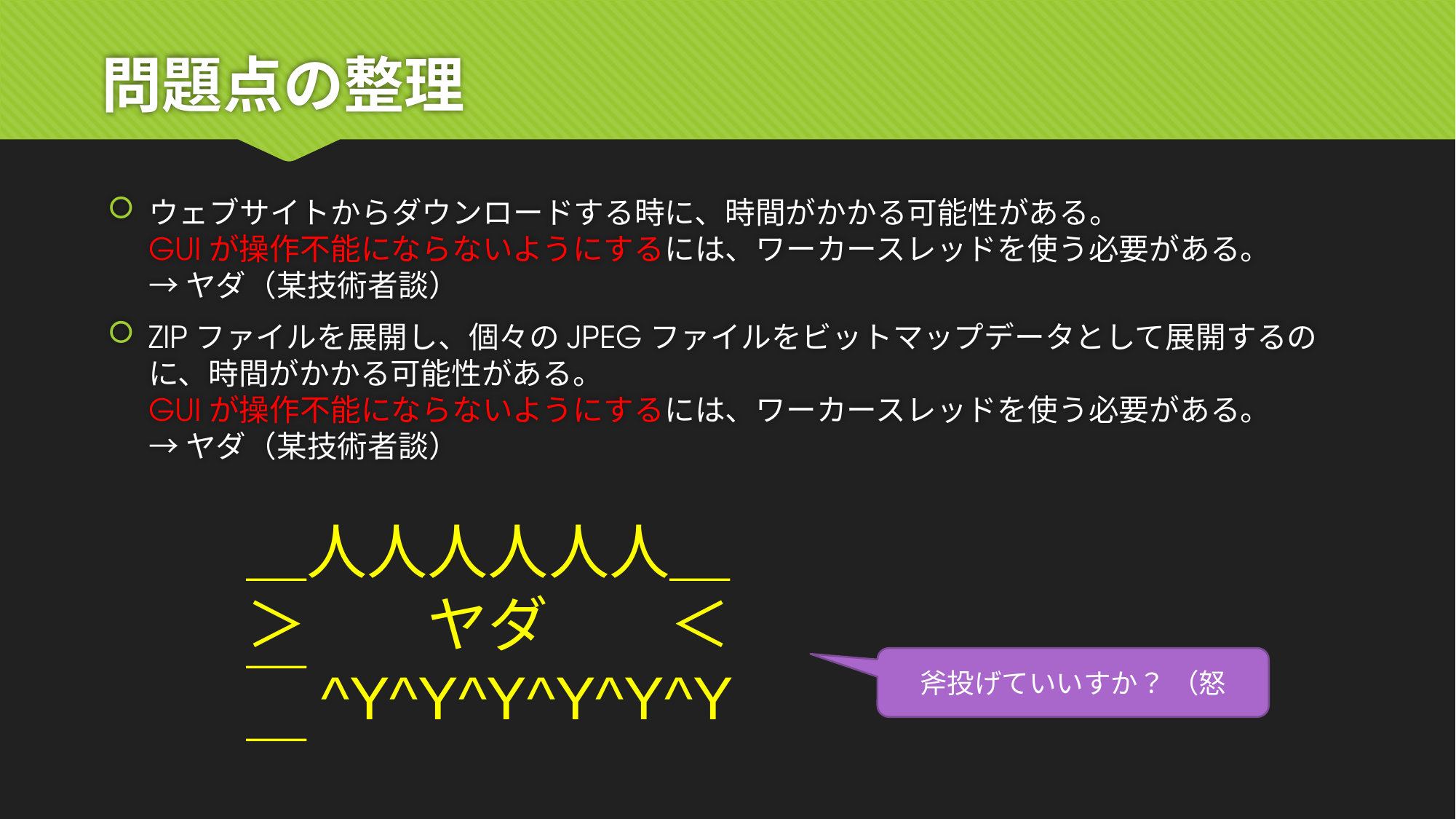

# 問題点の整理
ウェブサイトからダウンロードする時に、時間がかかる可能性がある。
GUIが操作不能にならないようにするには、ワーカースレッドを使う必要がある。
→ ヤダ（某技術者談）
ZIPファイルを展開し、個々のJPEGファイルをビットマップデータとして展開するのに、時間がかかる可能性がある。
GUIが操作不能にならないようにするには、ワーカースレッドを使う必要がある。
→ ヤダ（某技術者談）

＿人人人人人人＿
＞　　ヤダ　　＜
￣^Y^Y^Y^Y^Y^Y￣
斧投げていいすか？ （怒